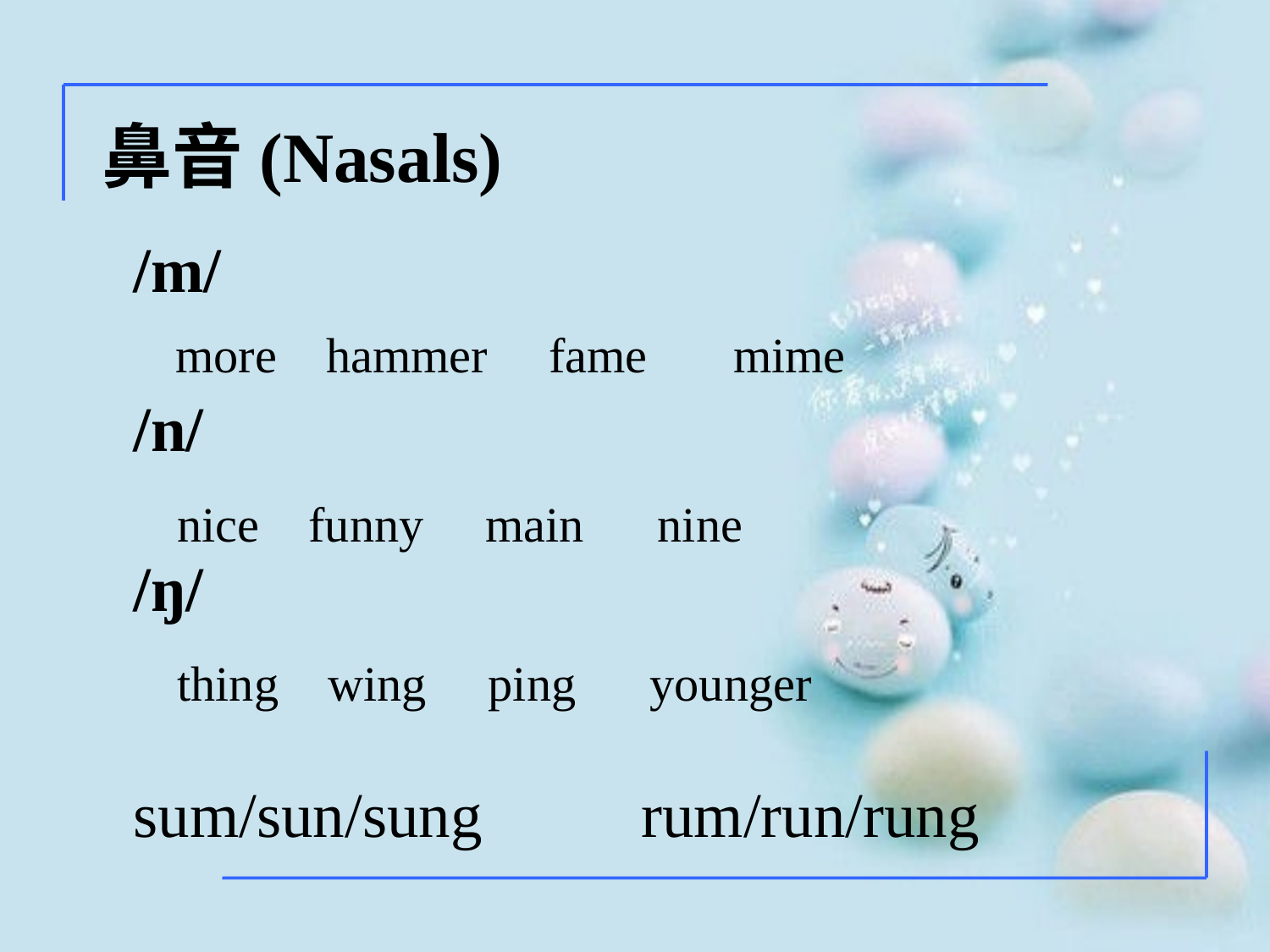

鼻音(Nasals)
/m/

/n/

/ŋ/
more    hammer     fame       mime
 nice    funny     main      nine
 thing    wing     ping      younger

sum/sun/sung          rum/run/rung